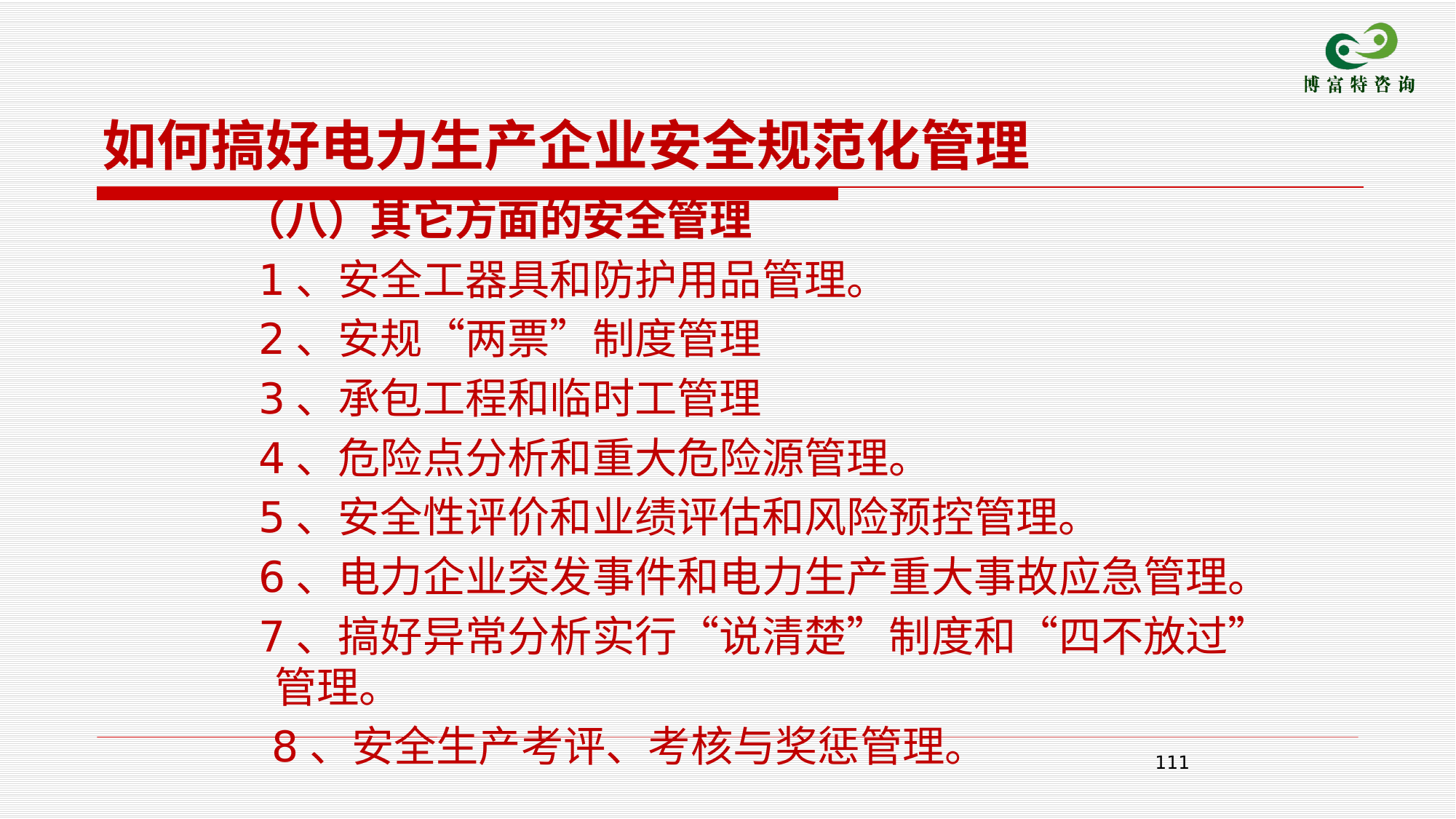

如何搞好电力生产企业安全规范化管理
  （八）其它方面的安全管理
   1、安全工器具和防护用品管理。
   2、安规“两票”制度管理
   3、承包工程和临时工管理
   4、危险点分析和重大危险源管理。
   5、安全性评价和业绩评估和风险预控管理。
   6、电力企业突发事件和电力生产重大事故应急管理。
   7、搞好异常分析实行“说清楚”制度和“四不放过”管理。
    8、安全生产考评、考核与奖惩管理。

111